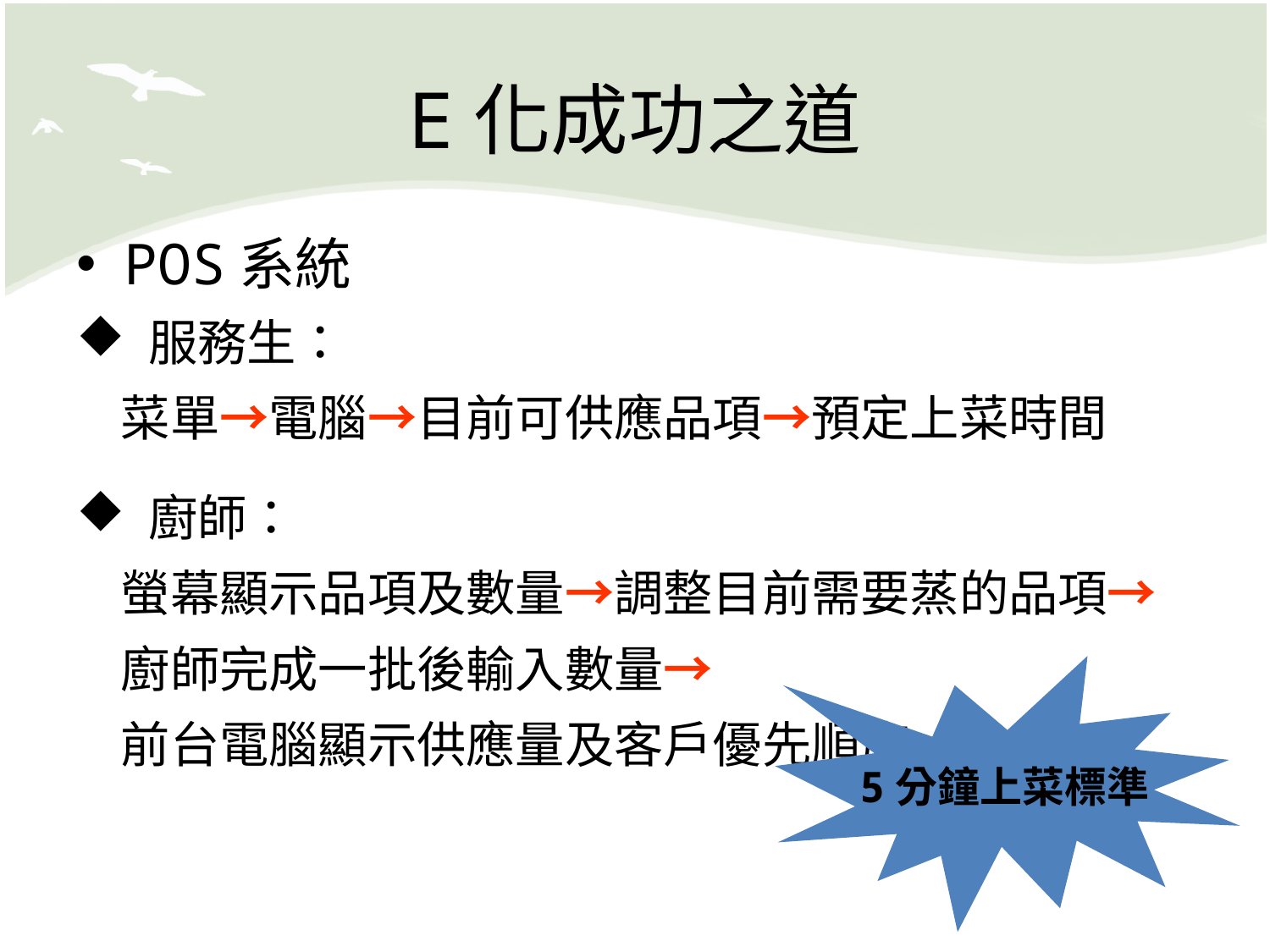

# E化成功之道
POS系統
 服務生：
   菜單→電腦→目前可供應品項→預定上菜時間

 廚師：
   螢幕顯示品項及數量→調整目前需要蒸的品項→
   廚師完成一批後輸入數量→
   前台電腦顯示供應量及客戶優先順序

5分鐘上菜標準